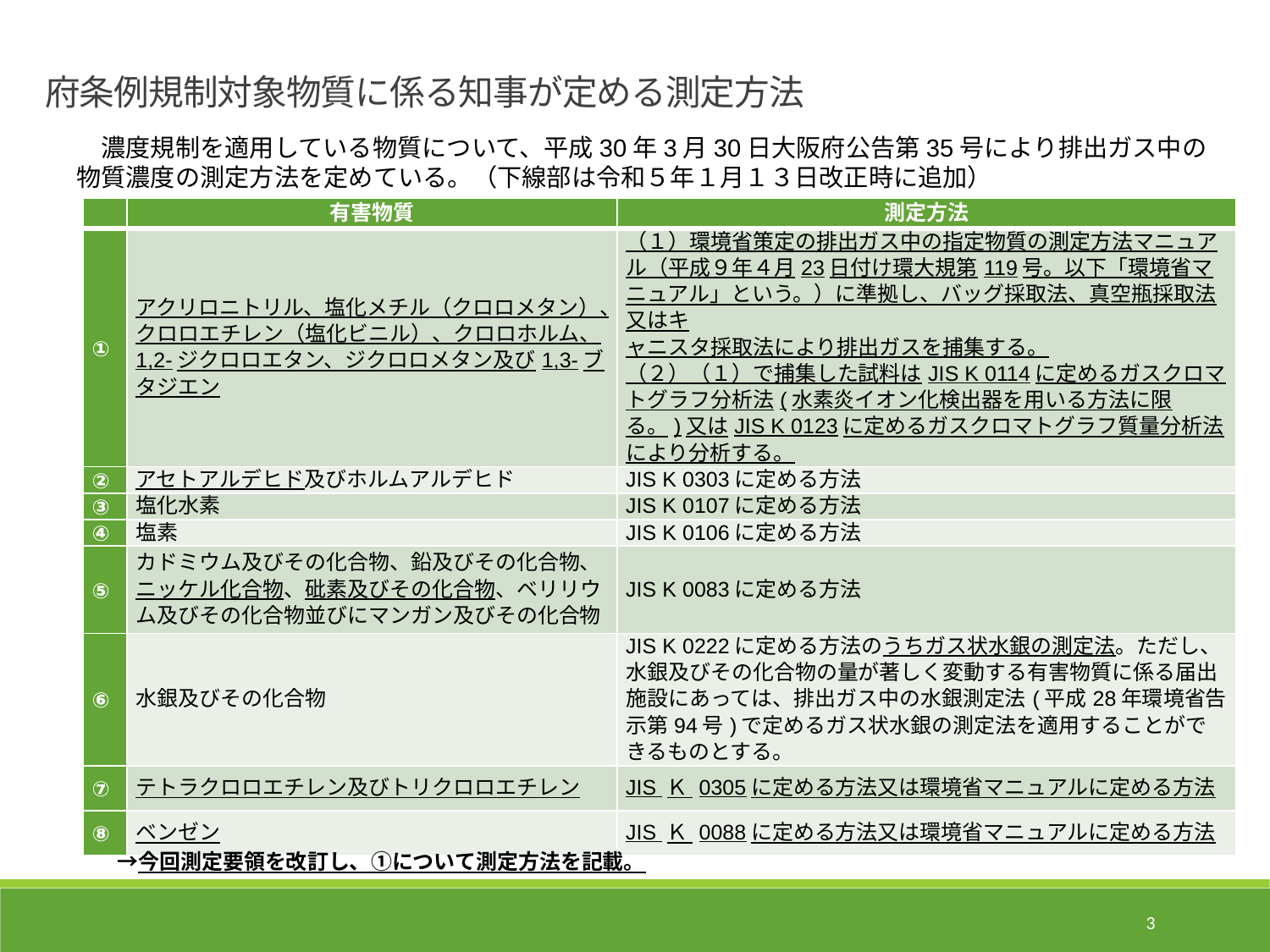

府条例規制対象物質に係る知事が定める測定方法
　濃度規制を適用している物質について、平成30年3月30日大阪府公告第35号により排出ガス中の物質濃度の測定方法を定めている。（下線部は令和５年１月１３日改正時に追加）
|  | 有害物質 | 測定方法 |
| --- | --- | --- |
| ① | アクリロニトリル、塩化メチル（クロロメタン）、クロロエチレン（塩化ビニル）、クロロホルム、1,2-ジクロロエタン、ジクロロメタン及び1,3-ブタジエン | （１）環境省策定の排出ガス中の指定物質の測定方法マニュアル（平成９年４月23日付け環大規第119号。以下「環境省マニュアル」という。）に準拠し、バッグ採取法、真空瓶採取法又はキ ャニスタ採取法により排出ガスを捕集する。 （２）（１）で捕集した試料はJIS K 0114に定めるガスクロマトグラフ分析法(水素炎イオン化検出器を用いる方法に限る。)又はJIS K 0123に定めるガスクロマトグラフ質量分析法により分析する。 |
| ② | アセトアルデヒド及びホルムアルデヒド | JIS K 0303に定める方法 |
| ③ | 塩化水素 | JIS K 0107に定める方法 |
| ④ | 塩素 | JIS K 0106に定める方法 |
| ⑤ | カドミウム及びその化合物、鉛及びその化合物、ニッケル化合物、砒素及びその化合物、ベリリウム及びその化合物並びにマンガン及びその化合物 | JIS K 0083に定める方法 |
| ⑥ | 水銀及びその化合物 | JIS K 0222に定める方法のうちガス状水銀の測定法。ただし、水銀及びその化合物の量が著しく変動する有害物質に係る届出施設にあっては、排出ガス中の水銀測定法(平成28年環境省告示第94号)で定めるガス状水銀の測定法を適用することができるものとする。 |
| ⑦ | テトラクロロエチレン及びトリクロロエチレン | JIS Ｋ 0305に定める方法又は環境省マニュアルに定める方法 |
| ⑧ | ベンゼン | JIS Ｋ 0088に定める方法又は環境省マニュアルに定める方法 |
　→今回測定要領を改訂し、①について測定方法を記載。
3